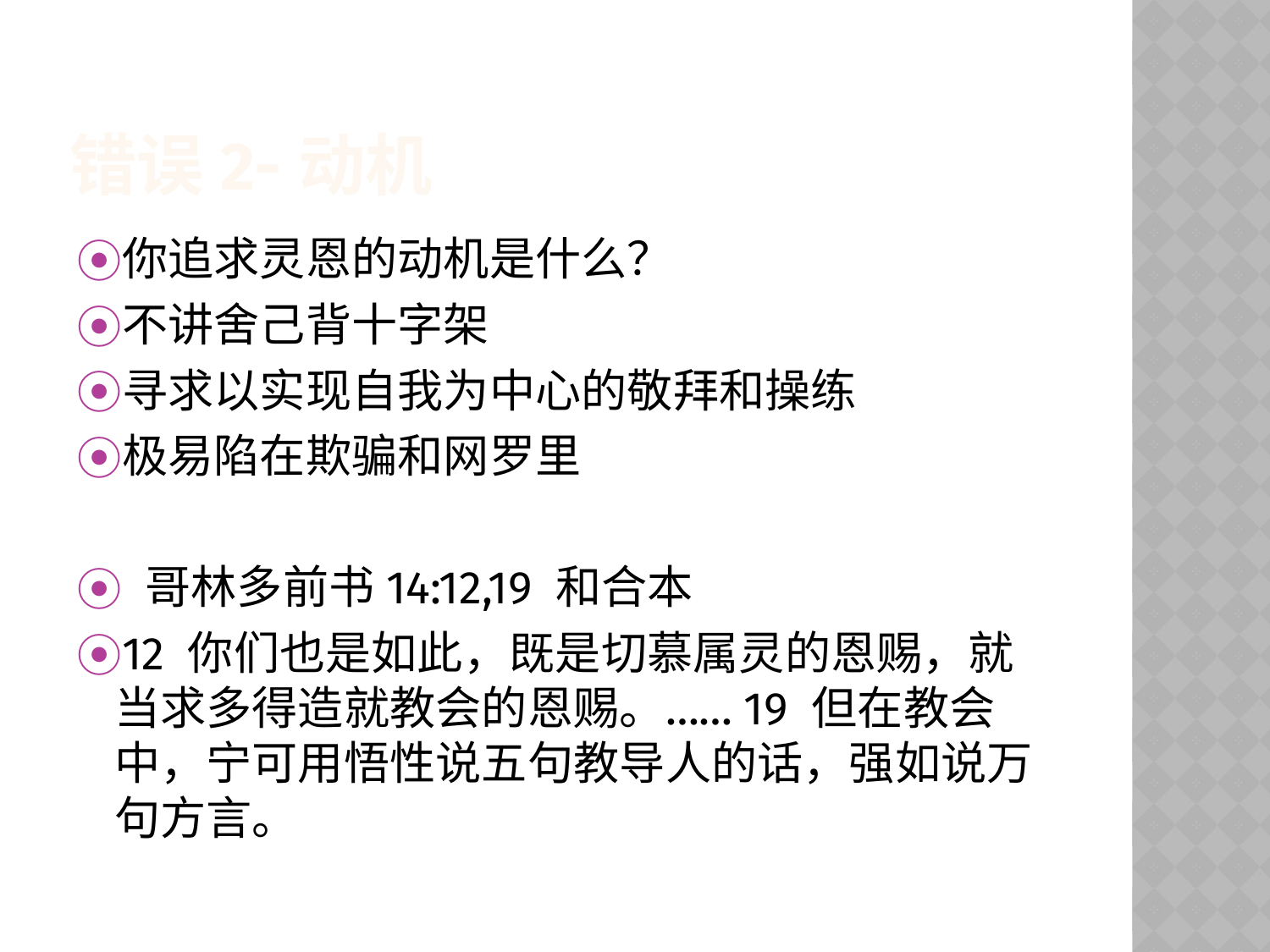

# 错误2-动机
你追求灵恩的动机是什么？
不讲舍己背十字架
寻求以实现自我为中心的敬拜和操练
极易陷在欺骗和网罗里

‪ ‪哥林多前书‬14:12,19 和合本
12 你们也是如此，既是切慕属灵的恩赐，就当求多得造就教会的恩赐。……19 但在教会中，宁可用悟性说五句教导人的话，强如说万句方言。